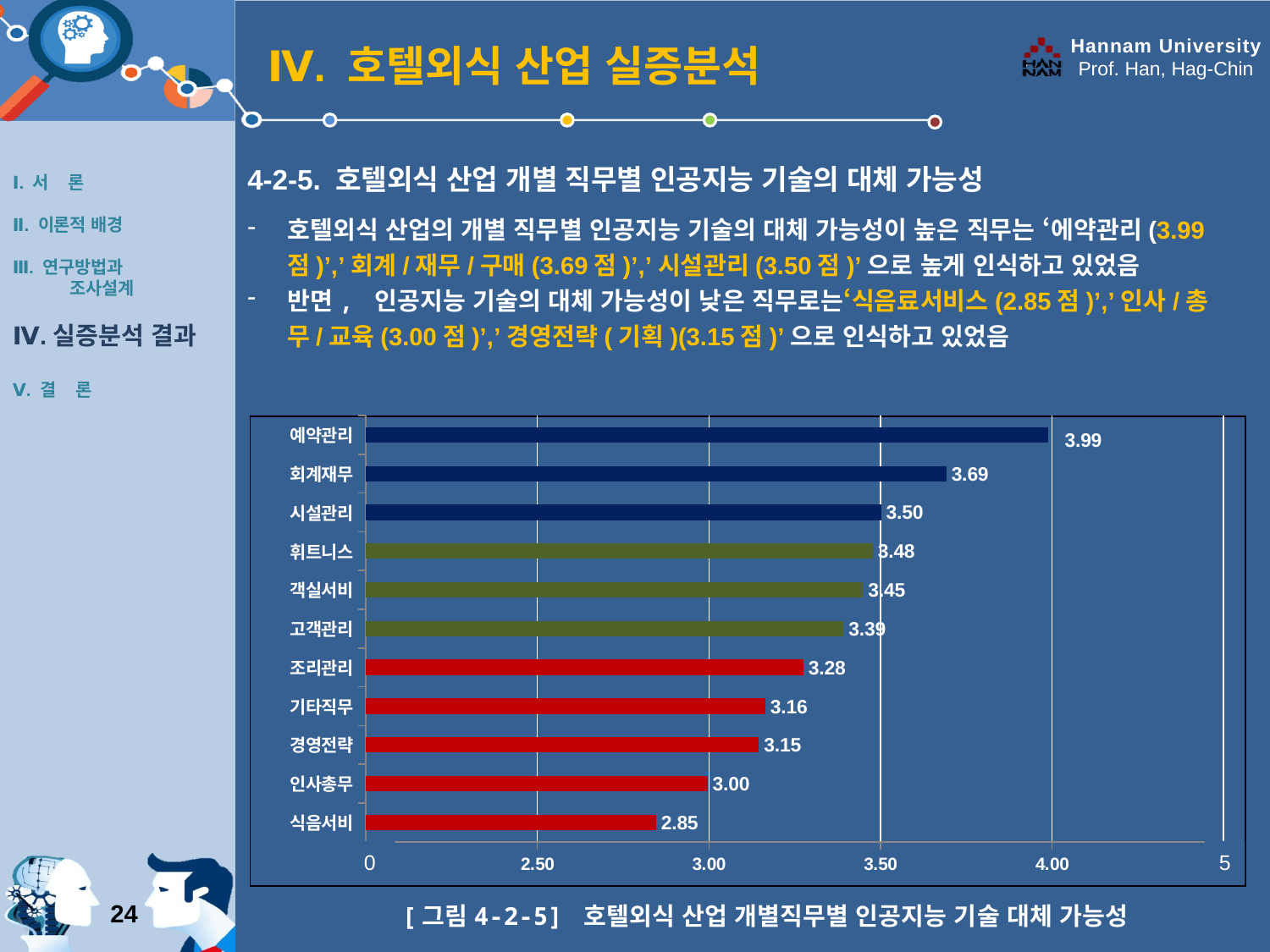

Ⅳ. 호텔외식 산업 실증분석
Ⅰ. 서    론

Ⅱ. 이론적 배경

Ⅲ. 연구방법과
           조사설계

Ⅳ.실증분석 결과

Ⅴ. 결    론
4-2-5. 호텔외식 산업 개별 직무별 인공지능 기술의 대체 가능성
호텔외식 산업의 개별 직무별 인공지능 기술의 대체 가능성이 높은 직무는 ‘에약관리(3.99점)’,’회계/재무/구매(3.69점)’,’시설관리(3.50점)’으로 높게 인식하고 있었음
반면, 인공지능 기술의 대체 가능성이 낮은 직무로는‘식음료서비스(2.85점)’,’인사/총무/교육(3.00점)’,’경영전략(기획)(3.15점)’으로 인식하고 있었음

### Chart

| Category |  |
|---|---|
| 식음서비 | 2.846153846153846 |
| 인사총무 | 2.9959514170040498 |
| 경영전략 | 3.1457489878542506 |
| 기타직무 | 3.1646341463414642 |
| 조리관리 | 3.2753036437246954 |
| 고객관리 | 3.3927125506072877 |
| 객실서비 | 3.4493927125506083 |
| 휘트니스 | 3.477732793522267 |
| 시설관리 | 3.5020242914979756 |
| 회계재무 | 3.6923076923076916 |
| 예약관리 | 3.9878542510121444 |
|  |
| --- |
0
5
[그림4-2-5] 호텔외식 산업 개별직무별 인공지능 기술 대체 가능성